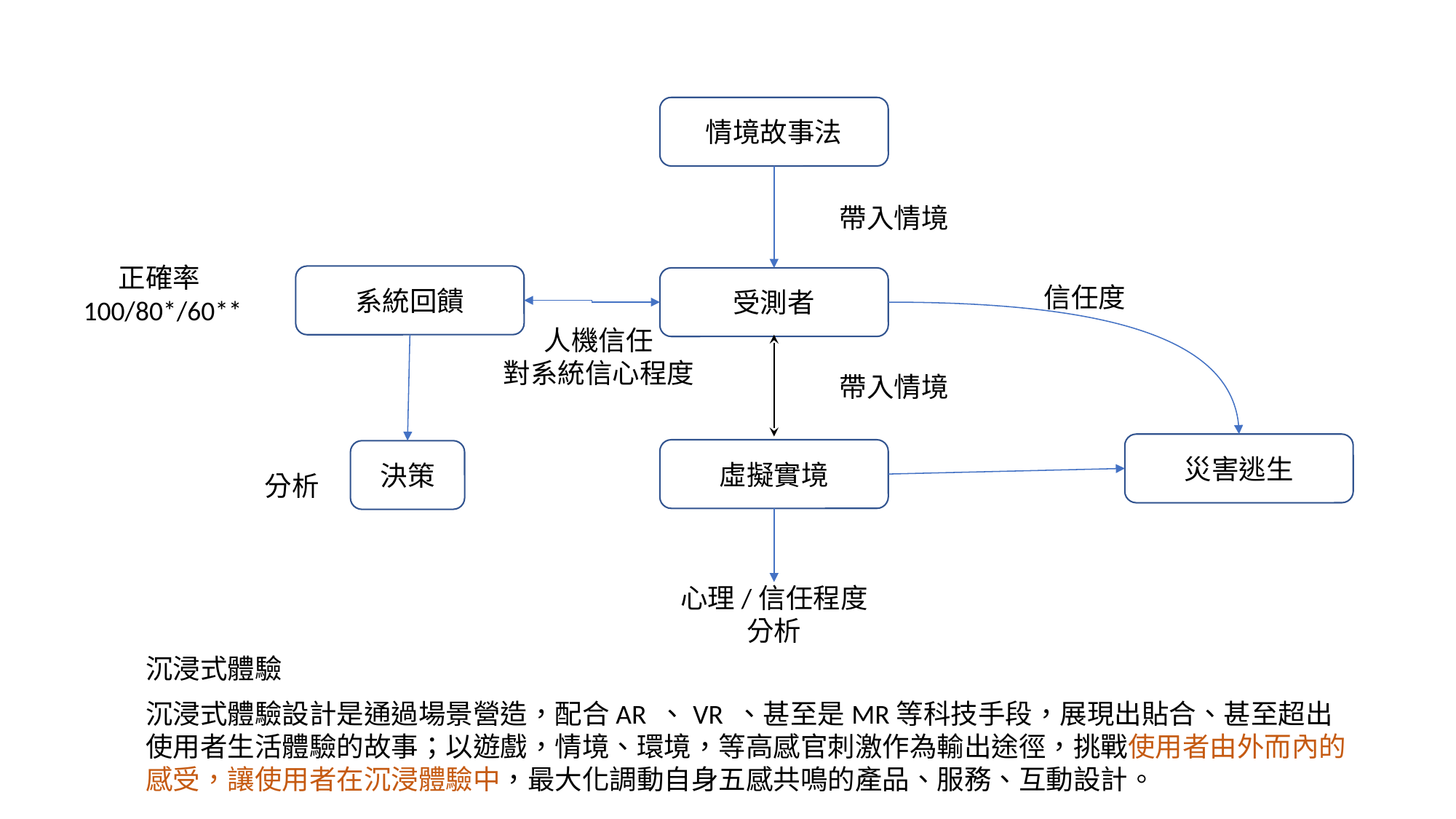

情境故事法
帶入情境
正確率100/80*/60**
系統回饋
受測者
信任度
人機信任
對系統信心程度
帶入情境
災害逃生
虛擬實境
決策
分析
心理/信任程度分析
沉浸式體驗
沉浸式體驗設計是通過場景營造，配合AR 、VR 、甚至是MR等科技手段，展現出貼合、甚至超出使用者生活體驗的故事；以遊戲，情境、環境，等高感官刺激作為輸出途徑，挑戰使用者由外而內的感受，讓使用者在沉浸體驗中，最大化調動自身五感共鳴的產品、服務、互動設計。